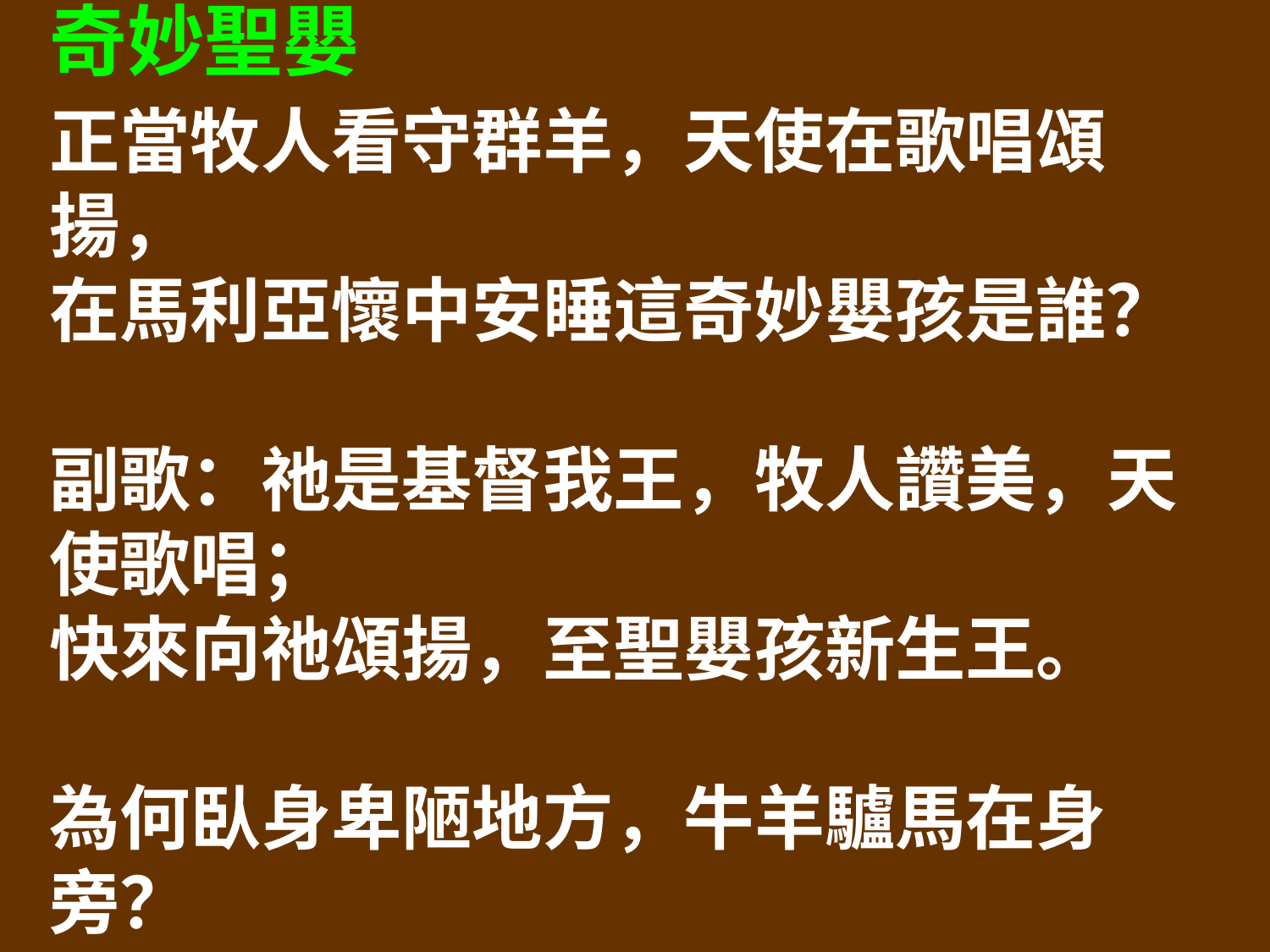

奇妙聖嬰
正當牧人看守群羊，天使在歌唱頌揚，
在馬利亞懷中安睡這奇妙嬰孩是誰？

副歌：祂是基督我王，牧人讚美，天使歌唱；
快來向祂頌揚，至聖嬰孩新生王。

為何臥身卑陋地方，牛羊驢馬在身旁？
好信徒當敬畏留心，聖嬰默然宣救恩。

副歌：祂是基督我王，牧人讚美，天使歌唱；